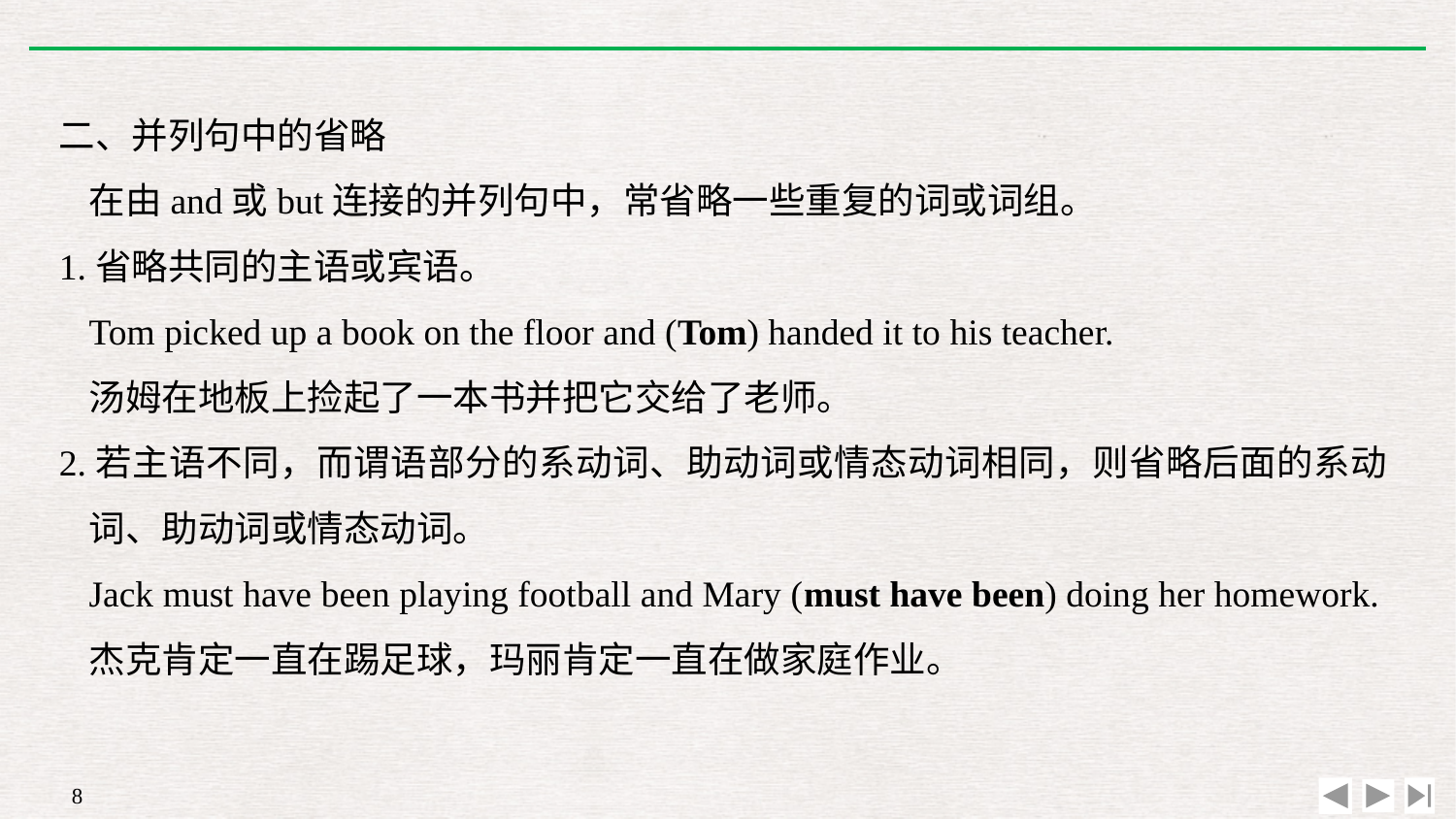

二、并列句中的省略
	在由and或but连接的并列句中，常省略一些重复的词或词组。
1.省略共同的主语或宾语。
	Tom picked up a book on the floor and (Tom) handed it to his teacher.
	汤姆在地板上捡起了一本书并把它交给了老师。
2.若主语不同，而谓语部分的系动词、助动词或情态动词相同，则省略后面的系动词、助动词或情态动词。
	Jack must have been playing football and Mary (must have been) doing her homework.杰克肯定一直在踢足球，玛丽肯定一直在做家庭作业。